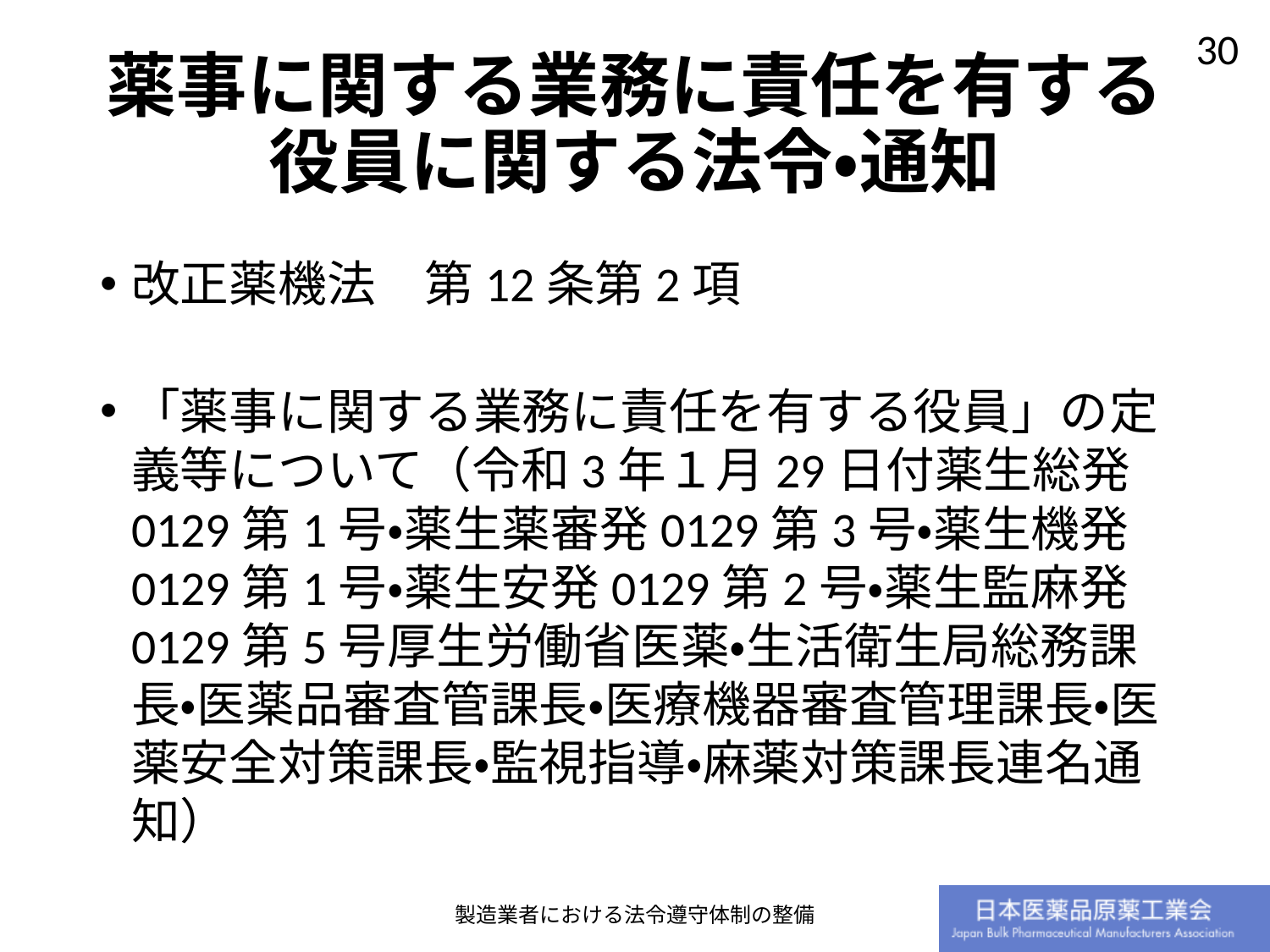

# 薬事に関する業務に責任を有する役員に関する法令・通知
改正薬機法　第12条第2項

「薬事に関する業務に責任を有する役員」の定義等について（令和3年１月29日付薬生総発0129第1号・薬生薬審発0129第3号・薬生機発0129第1号・薬生安発0129第2号・薬生監麻発0129第5号厚生労働省医薬・生活衛生局総務課長・医薬品審査管課長・医療機器審査管理課長・医薬安全対策課長・監視指導・麻薬対策課長連名通知）

製造業者における法令遵守体制の整備